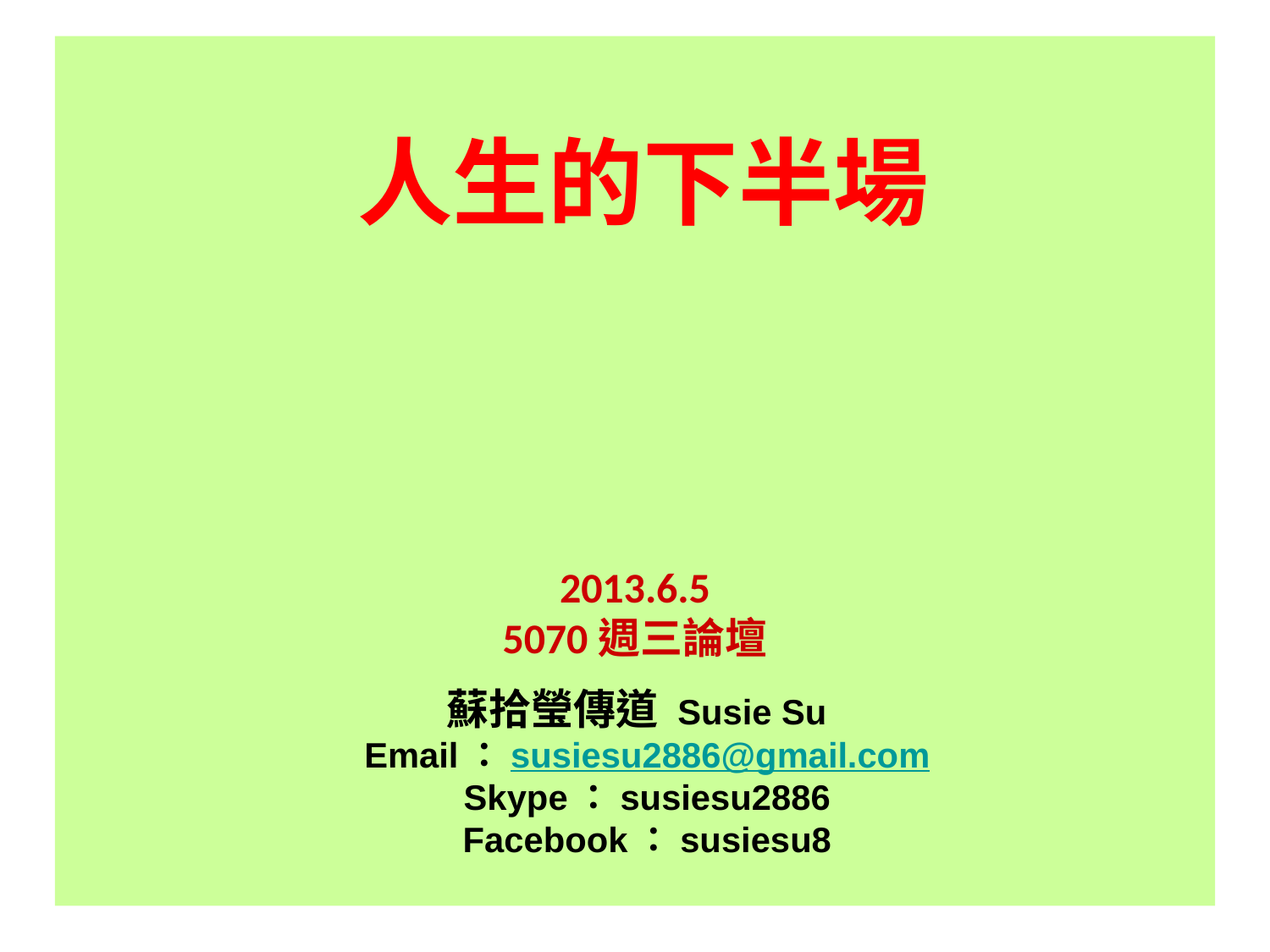

人生的下半場
2013.6.5
5070週三論壇
蘇拾瑩傳道 Susie Su
Email：susiesu2886@gmail.com
Skype：susiesu2886
Facebook：susiesu8